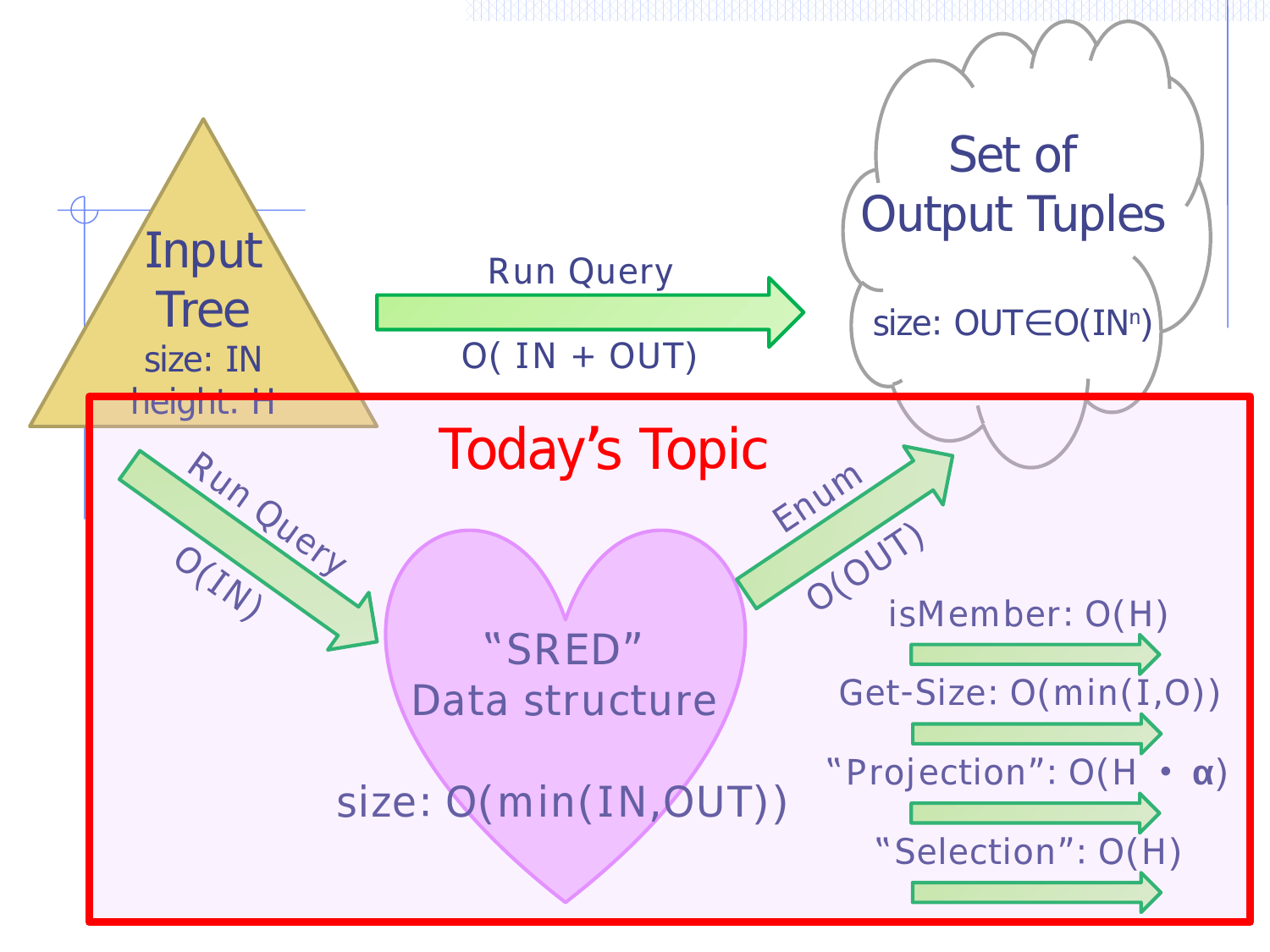

Set of
Output Tuples

size: OUT∈O(INn)
#
Input
Tree
size: IN
height: H

Run Query
O( IN + OUT)

Today’s Topic
Enum
O(OUT)
Run Query

O(IN)

“SRED”
Data structure
size: O(min(IN,OUT))
isMember: O(H)

Get-Size: O(min(I,O))

“Projection”: O(H・α)

“Selection”: O(H)